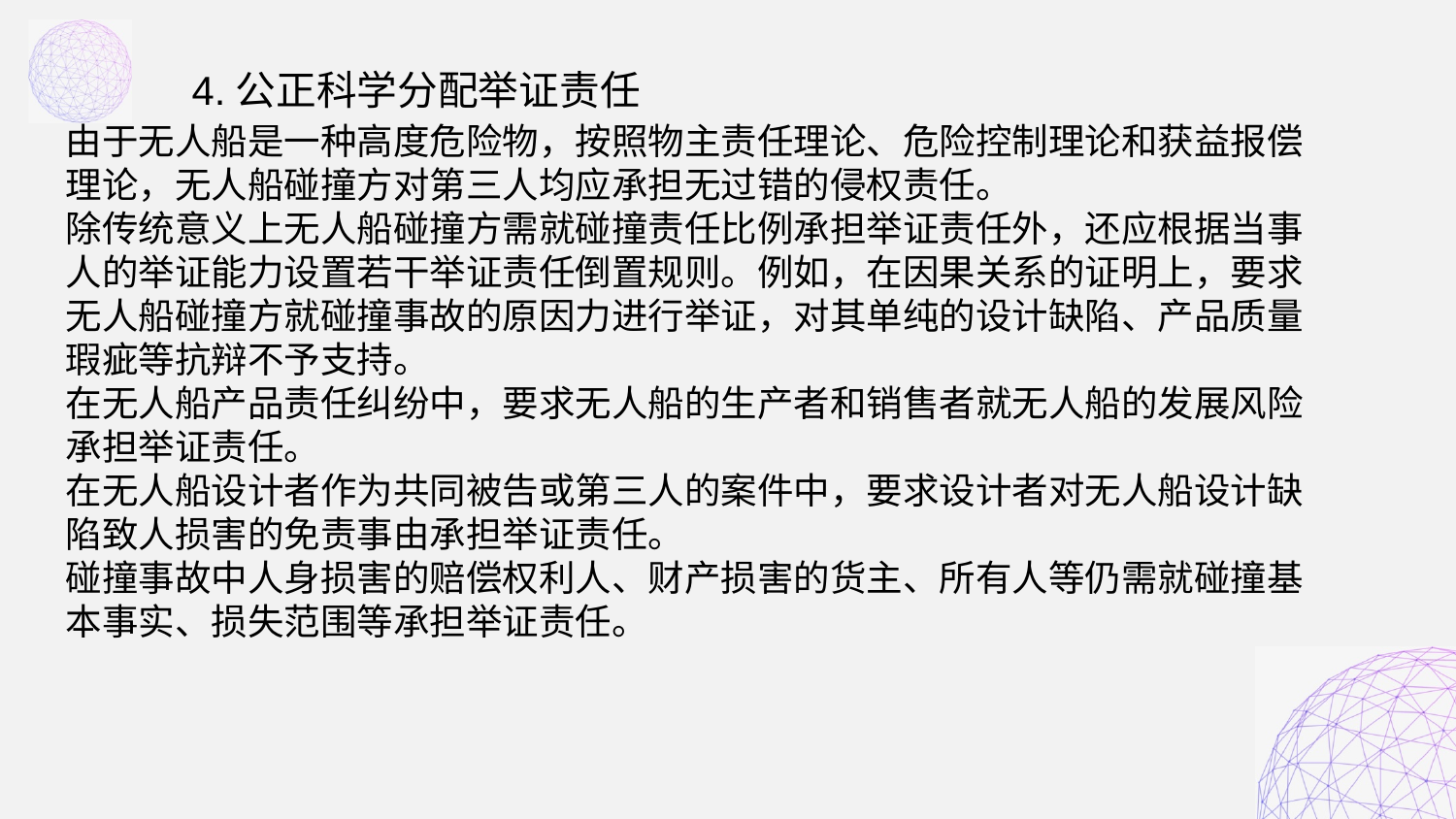

4.公正科学分配举证责任
由于无人船是一种高度危险物，按照物主责任理论、危险控制理论和获益报偿理论，无人船碰撞方对第三人均应承担无过错的侵权责任。
除传统意义上无人船碰撞方需就碰撞责任比例承担举证责任外，还应根据当事人的举证能力设置若干举证责任倒置规则。例如，在因果关系的证明上，要求无人船碰撞方就碰撞事故的原因力进行举证，对其单纯的设计缺陷、产品质量瑕疵等抗辩不予支持。
在无人船产品责任纠纷中，要求无人船的生产者和销售者就无人船的发展风险承担举证责任。
在无人船设计者作为共同被告或第三人的案件中，要求设计者对无人船设计缺陷致人损害的免责事由承担举证责任。
碰撞事故中人身损害的赔偿权利人、财产损害的货主、所有人等仍需就碰撞基本事实、损失范围等承担举证责任。